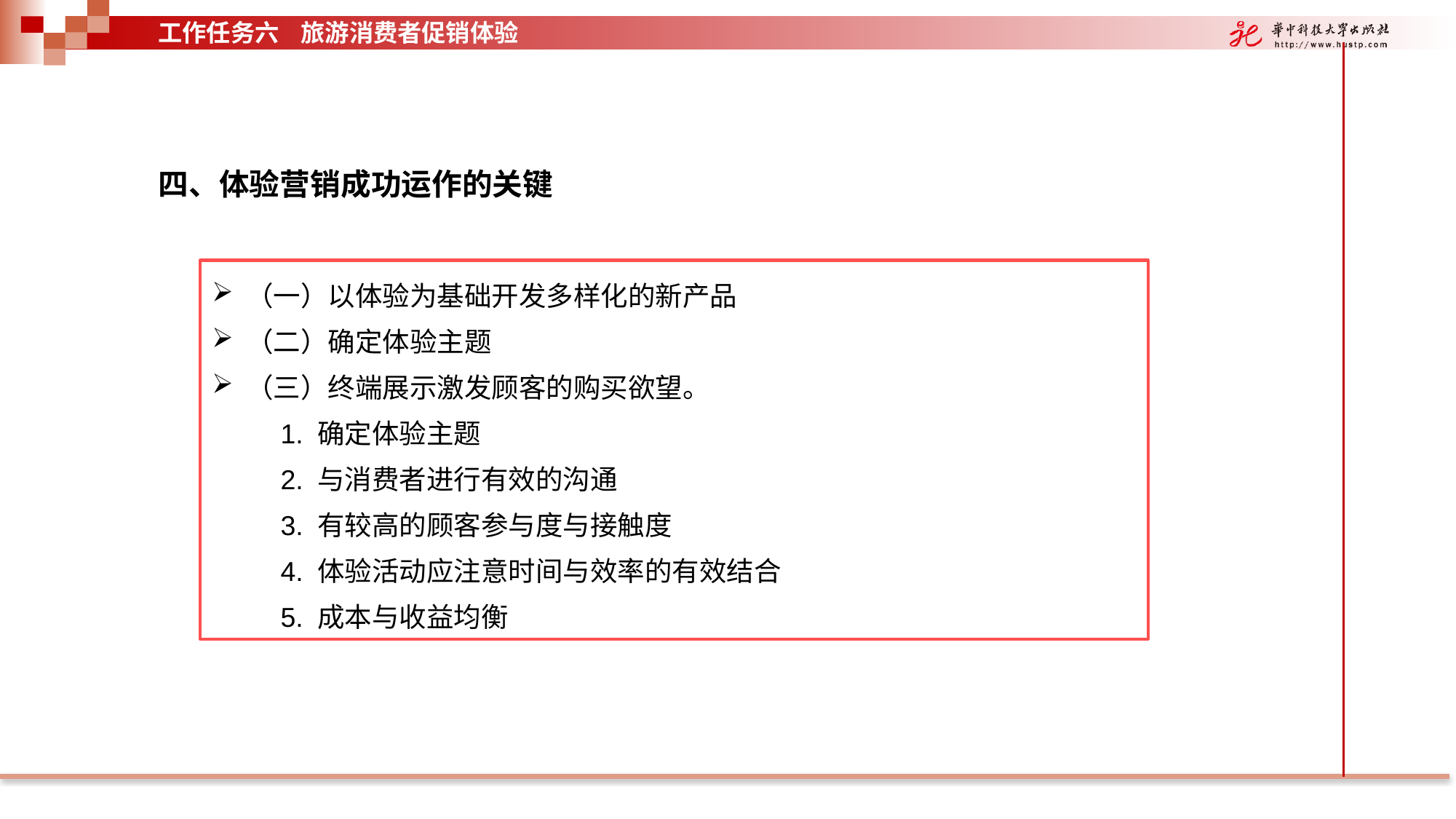

工作任务六    旅游消费者促销体验
四、体验营销成功运作的关键

（一）以体验为基础开发多样化的新产品
（二）确定体验主题
（三）终端展示激发顾客的购买欲望。
         1. 确定体验主题
         2. 与消费者进行有效的沟通
         3. 有较高的顾客参与度与接触度
         4. 体验活动应注意时间与效率的有效结合
         5. 成本与收益均衡